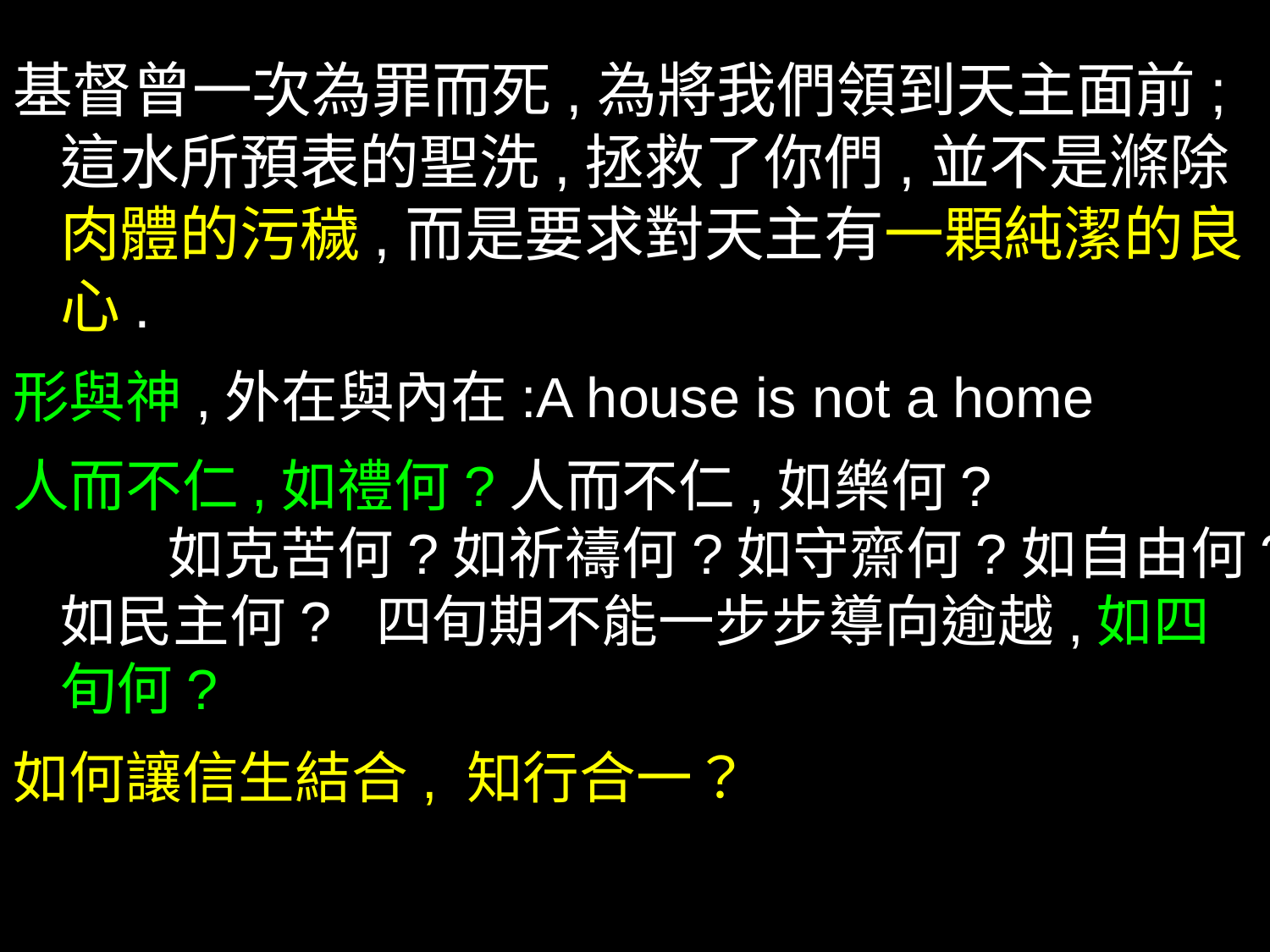

基督曾一次為罪而死,為將我們領到天主面前;這水所預表的聖洗,拯救了你們,並不是滌除肉體的污穢,而是要求對天主有一顆純潔的良心.
形與神,外在與內在:A house is not a home
人而不仁,如禮何?人而不仁,如樂何?                       如克苦何?如祈禱何?如守齋何?如自由何?如民主何?  四旬期不能一步步導向逾越,如四旬何?
如何讓信生結合, 知行合一？